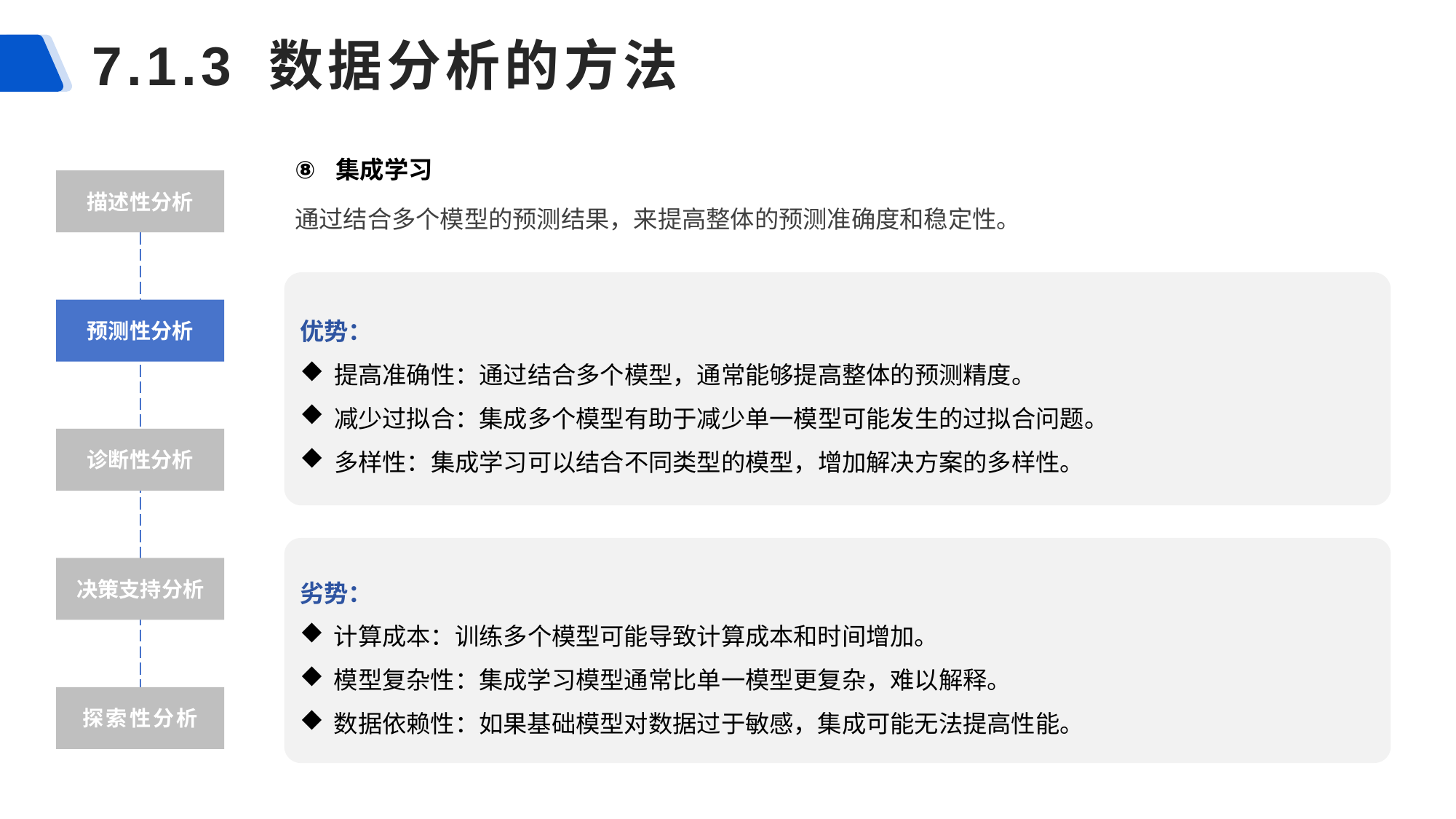

# 7.1.3 数据分析的方法
集成学习
通过结合多个模型的预测结果，来提高整体的预测准确度和稳定性。
描述性分析
优势：
提高准确性：通过结合多个模型，通常能够提高整体的预测精度。
减少过拟合：集成多个模型有助于减少单一模型可能发生的过拟合问题。
多样性：集成学习可以结合不同类型的模型，增加解决方案的多样性。
预测性分析
诊断性分析
劣势：
计算成本：训练多个模型可能导致计算成本和时间增加。
模型复杂性：集成学习模型通常比单一模型更复杂，难以解释。
数据依赖性：如果基础模型对数据过于敏感，集成可能无法提高性能。
决策支持分析
探索性分析